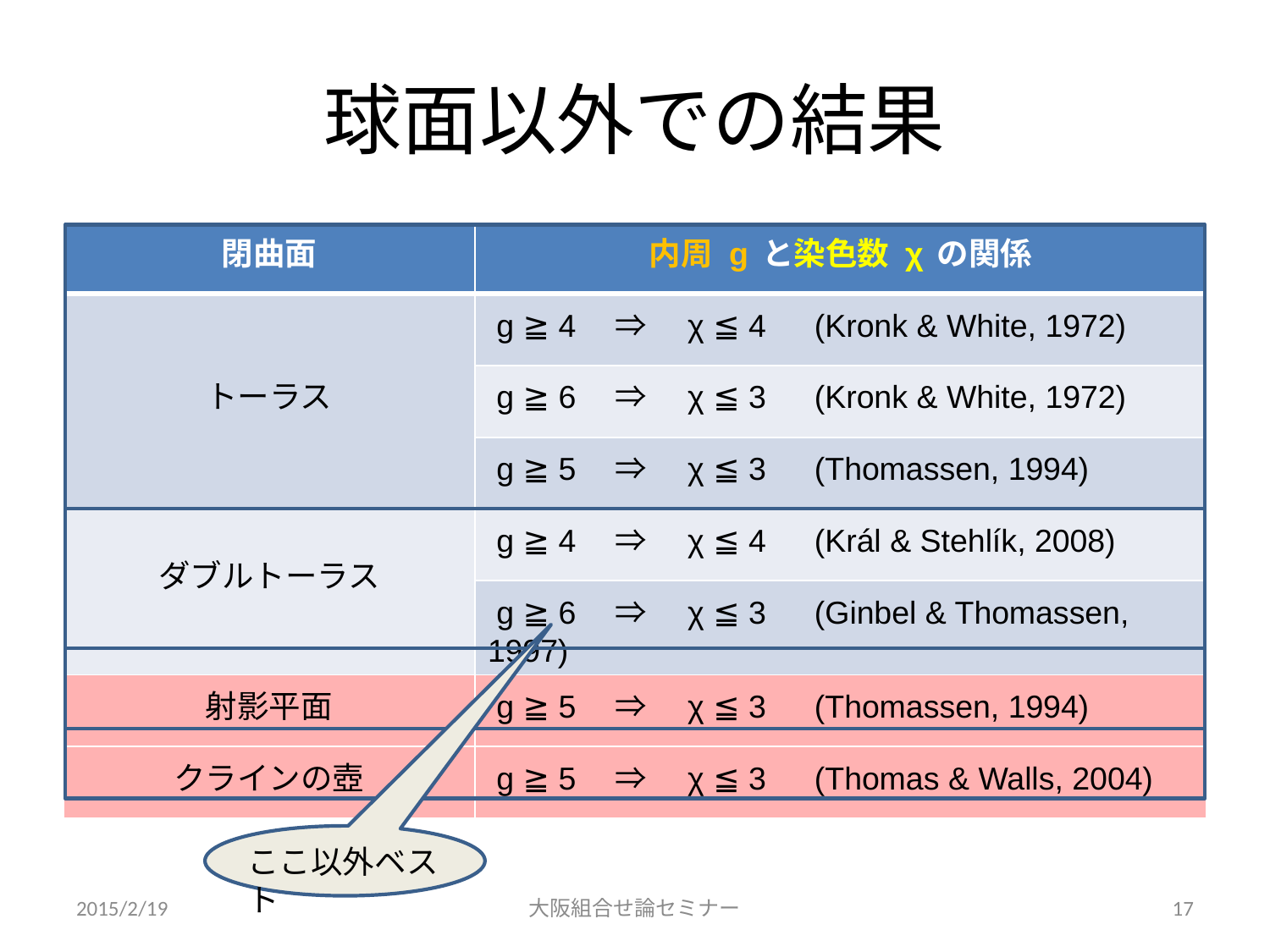

# 球面以外での結果
| 閉曲面 | 内周 g と染色数 χ の関係 |
| --- | --- |
| トーラス | g ≧ 4　⇒　χ ≦ 4　(Kronk & White, 1972) |
|  | g ≧ 6　⇒　χ ≦ 3　(Kronk & White, 1972) |
|  | g ≧ 5　⇒　χ ≦ 3　(Thomassen, 1994) |
| ダブルトーラス | g ≧ 4　⇒　χ ≦ 4　(Král & Stehlík, 2008) |
|  | g ≧ 6　⇒　χ ≦ 3　(Ginbel & Thomassen, 1997) |
| 射影平面 | g ≧ 5　⇒　χ ≦ 3　(Thomassen, 1994) |
| クラインの壺 | g ≧ 5　⇒　χ ≦ 3　(Thomas & Walls, 2004) |

ここ以外ベスト
2015/2/19
大阪組合せ論セミナー
17